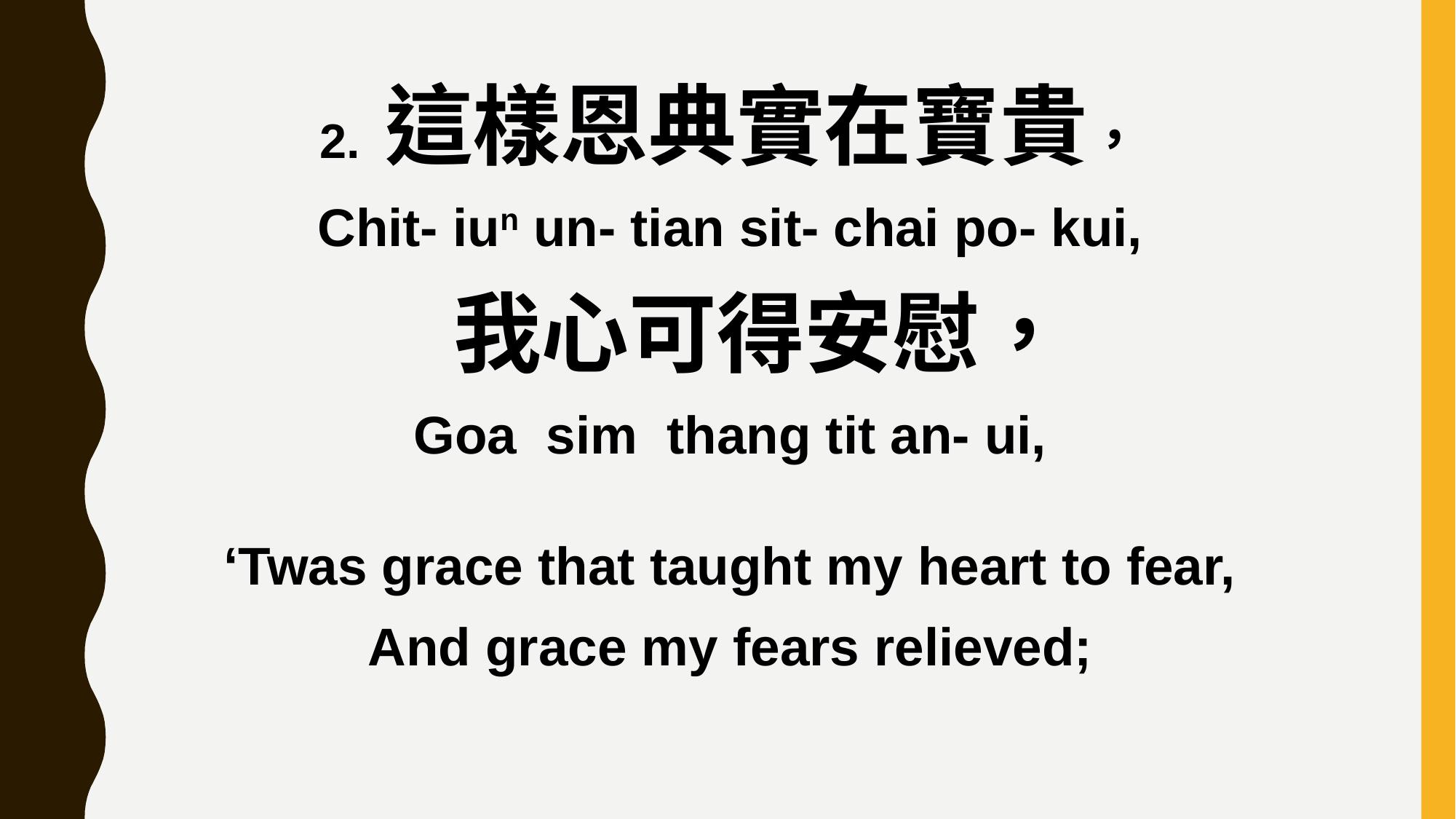

2. 這樣恩典實在寶貴，
Chit- iun un- tian sit- chai po- kui,
  我心可得安慰，
Goa  sim  thang tit an- ui,

‘Twas grace that taught my heart to fear,
And grace my fears relieved;